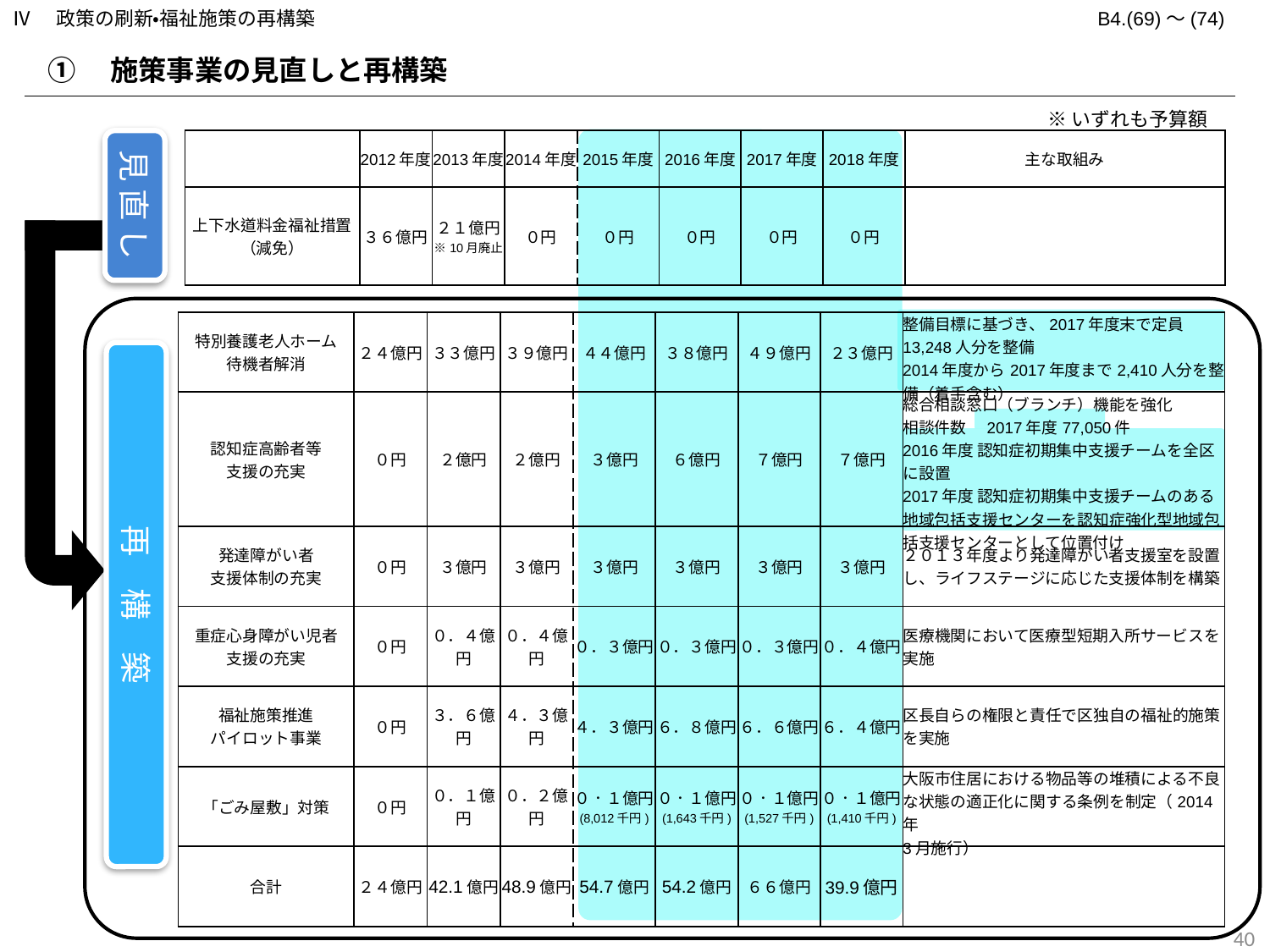

Ⅳ　政策の刷新・福祉施策の再構築
B4.(69)～(74)
①　施策事業の見直しと再構築
※いずれも予算額

見 直 し
|  | 2012年度 | 2013年度 | 2014年度 | 2015年度 | 2016年度 | 2017年度 | 2018年度 | 主な取組み |
| --- | --- | --- | --- | --- | --- | --- | --- | --- |
| 上下水道料金福祉措置 （減免） | ３６億円 | ２１億円 ※10月廃止 | ０円 | ０円 | ０円 | ０円 | ０円 |  |

| 特別養護老人ホーム 待機者解消 | ２４億円 | ３３億円 | ３９億円 | ４４億円 | ３８億円 | ４９億円 | ２３億円 | 整備目標に基づき、2017年度末で定員13,248人分を整備 2014年度から2017年度まで2,410人分を整備（着手含む） |
| --- | --- | --- | --- | --- | --- | --- | --- | --- |
| 認知症高齢者等 支援の充実 | ０円 | ２億円 | ２億円 | ３億円 | ６億円 | ７億円 | ７億円 | 総合相談窓口（ブランチ）機能を強化 相談件数　2017年度77,050件 2016年度 認知症初期集中支援チームを全区に設置 2017年度 認知症初期集中支援チームのある地域包括支援センターを認知症強化型地域包括支援センターとして位置付け |
| 発達障がい者 支援体制の充実 | ０円 | ３億円 | ３億円 | ３億円 | ３億円 | ３億円 | ３億円 | ２０１３年度より発達障がい者支援室を設置し、ライフステージに応じた支援体制を構築 |
| 重症心身障がい児者 支援の充実 | ０円 | ０．４億円 | ０．４億円 | ０．３億円 | ０．３億円 | ０．３億円 | ０．４億円 | 医療機関において医療型短期入所サービスを実施 |
| 福祉施策推進 パイロット事業 | ０円 | ３．６億円 | ４．３億円 | ４．３億円 | ６．８億円 | ６．６億円 | ６．４億円 | 区長自らの権限と責任で区独自の福祉的施策を実施 |
| 「ごみ屋敷」対策 | ０円 | ０．１億円 | ０．２億円 | ０．１億円 (8,012千円) | ０．１億円 (1,643千円) | ０．１億円 (1,527千円) | ０．１億円 (1,410千円) | 大阪市住居における物品等の堆積による不良 な状態の適正化に関する条例を制定（2014年 3月施行） |
| 合計 | ２４億円 | 42.1億円 | 48.9億円 | 54.7億円 | 54.2億円 | ６６億円 | 39.9億円 |  |
再　構　築

40